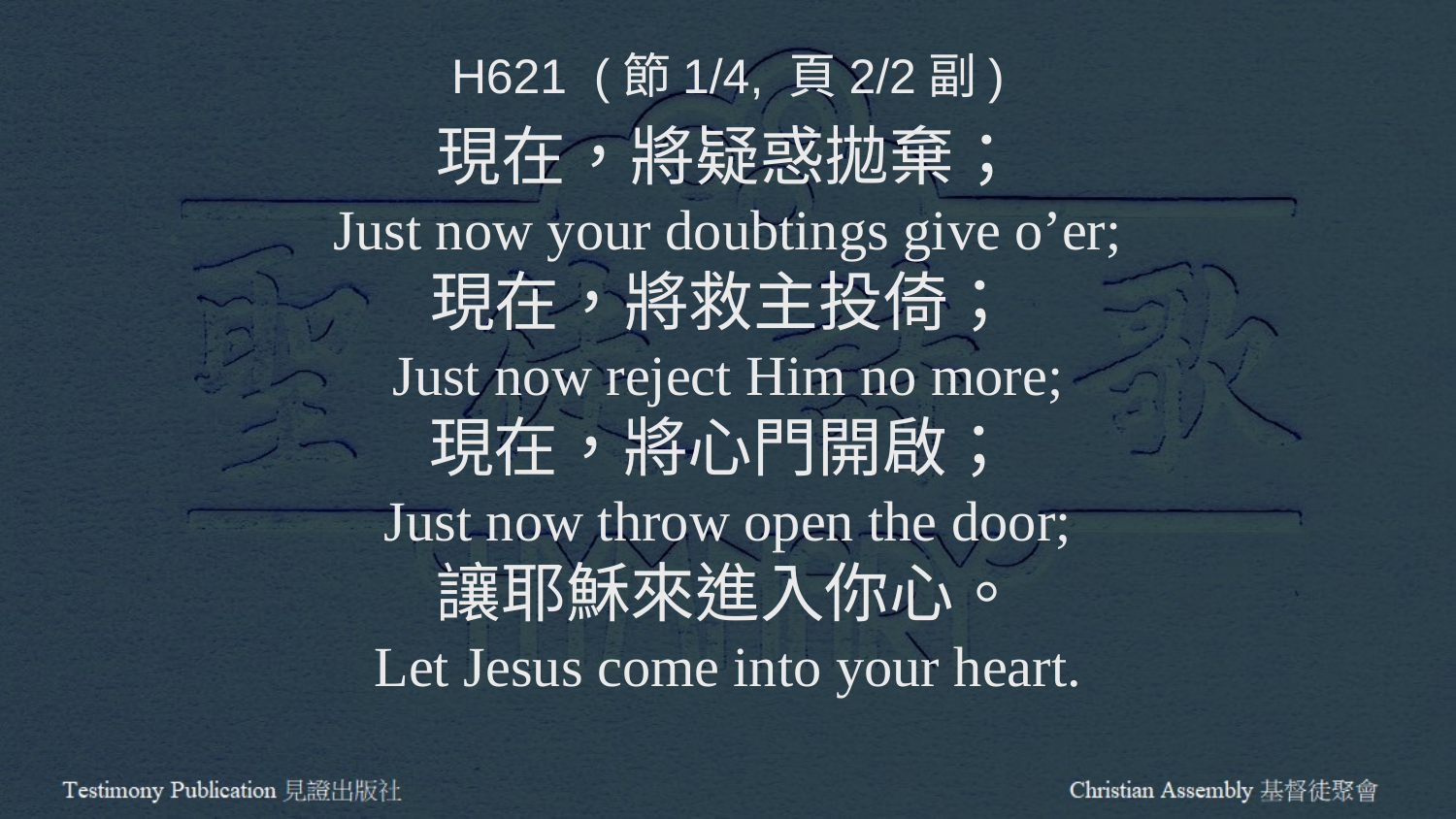

H621  (節1/4, 頁2/2副)
現在，將疑惑拋棄；
Just now your doubtings give o’er;
現在，將救主投倚；
Just now reject Him no more;
現在，將心門開啟；
Just now throw open the door;
讓耶穌來進入你心。
Let Jesus come into your heart.